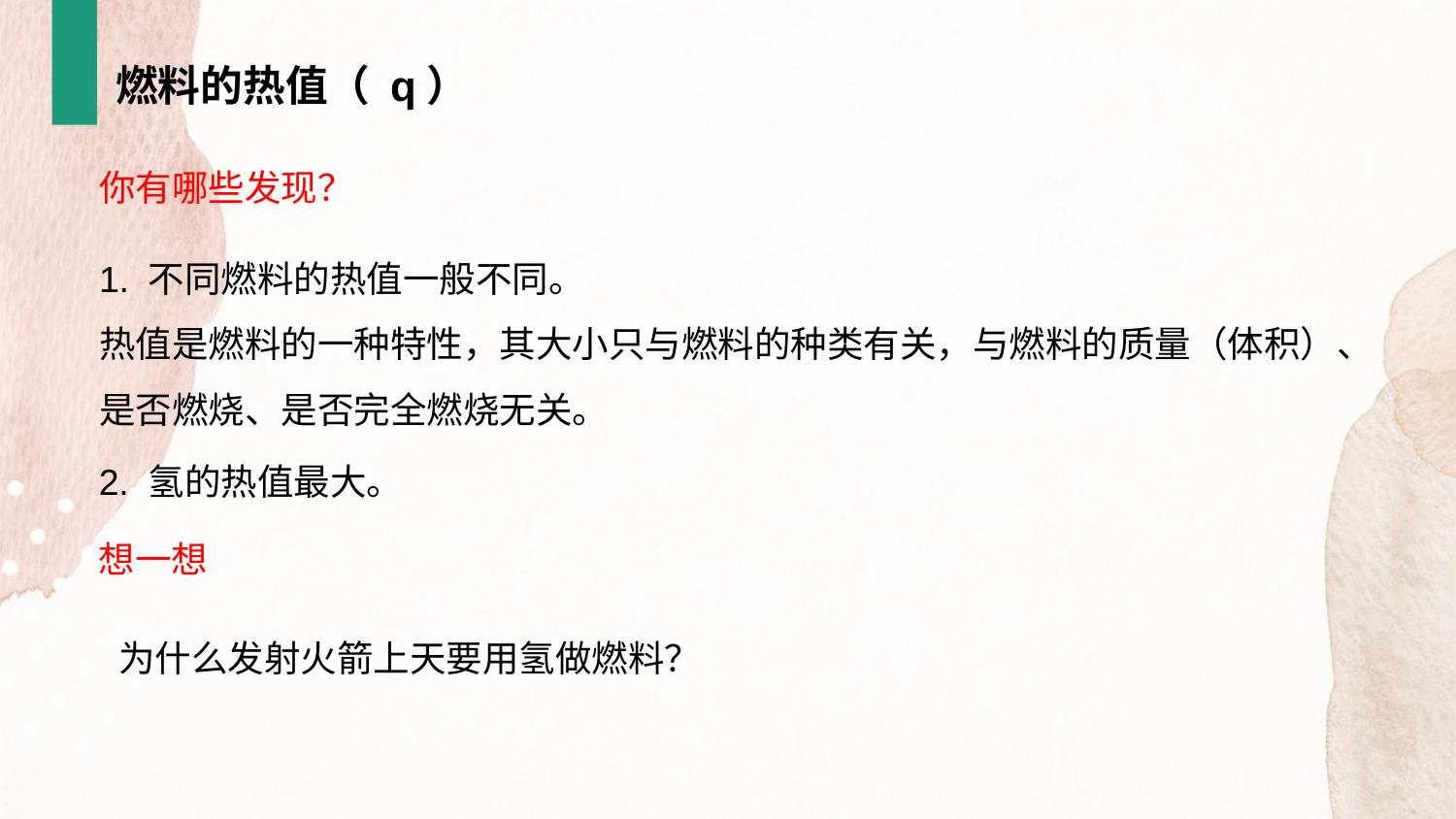

燃料的热值（ q）
你有哪些发现？
1. 不同燃料的热值一般不同。
热值是燃料的一种特性，其大小只与燃料的种类有关，与燃料的质量（体积）、是否燃烧、是否完全燃烧无关。
2. 氢的热值最大。
想一想
为什么发射火箭上天要用氢做燃料？